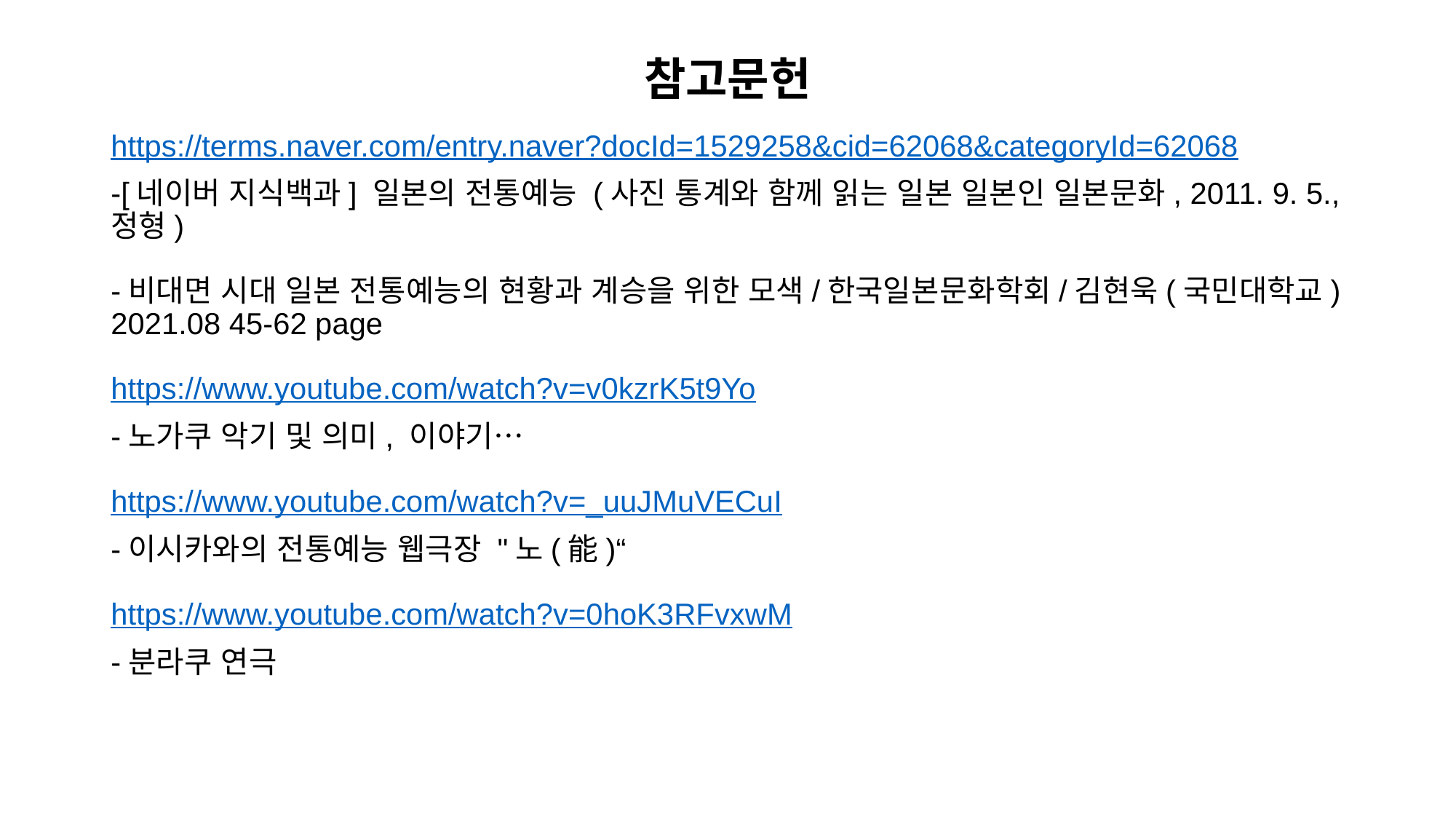

# 참고문헌
https://terms.naver.com/entry.naver?docId=1529258&cid=62068&categoryId=62068
-[네이버 지식백과] 일본의 전통예능 (사진 통계와 함께 읽는 일본 일본인 일본문화, 2011. 9. 5., 정형)

-비대면 시대 일본 전통예능의 현황과 계승을 위한 모색/한국일본문화학회/김현욱(국민대학교) 2021.08 45-62 page

https://www.youtube.com/watch?v=v0kzrK5t9Yo
-노가쿠 악기 및 의미, 이야기…

https://www.youtube.com/watch?v=_uuJMuVECuI
-이시카와의 전통예능 웹극장 "노(能)“

https://www.youtube.com/watch?v=0hoK3RFvxwM
-분라쿠 연극